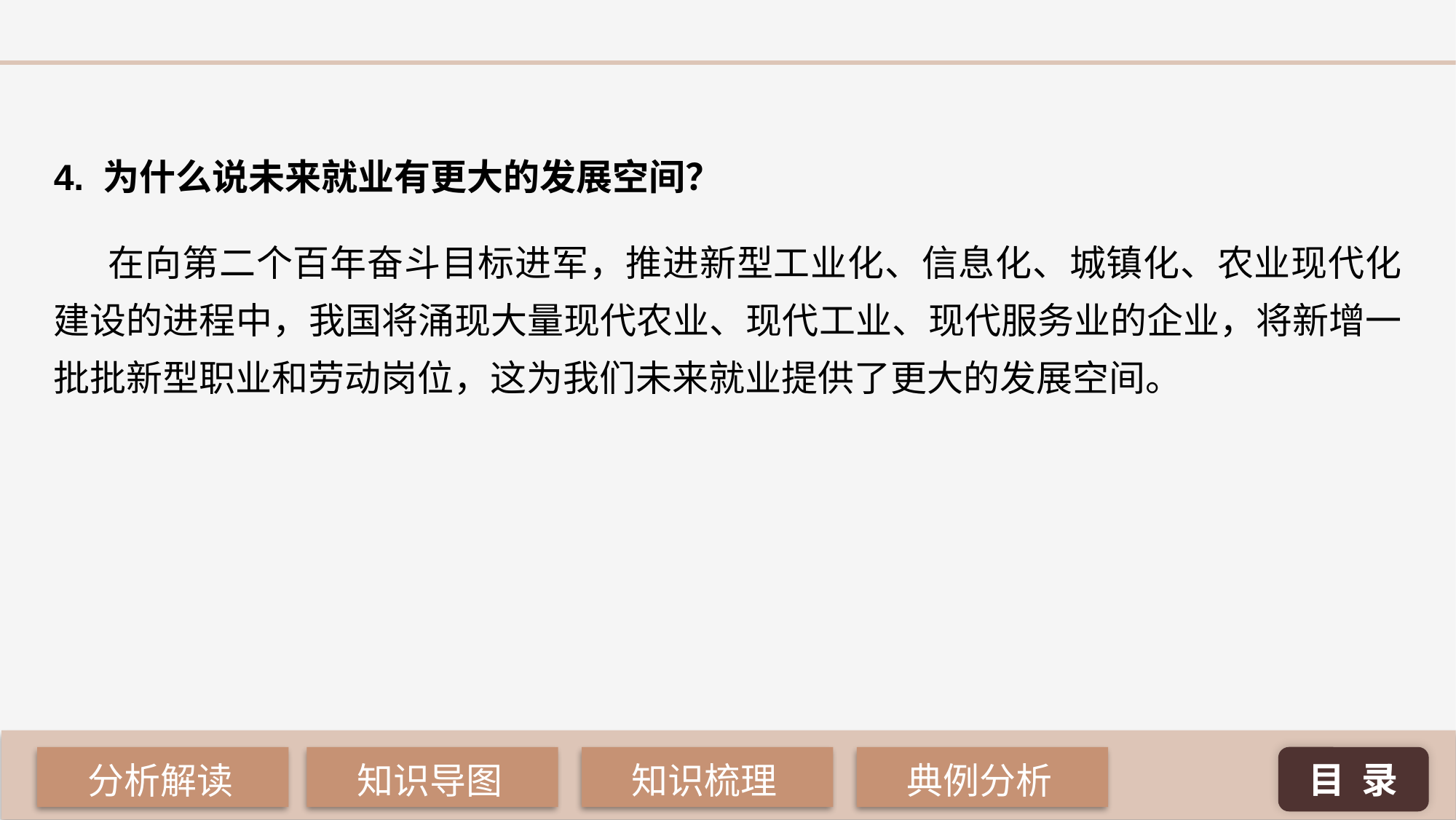

4. 为什么说未来就业有更大的发展空间？
在向第二个百年奋斗目标进军，推进新型工业化、信息化、城镇化、农业现代化建设的进程中，我国将涌现大量现代农业、现代工业、现代服务业的企业，将新增一批批新型职业和劳动岗位，这为我们未来就业提供了更大的发展空间。